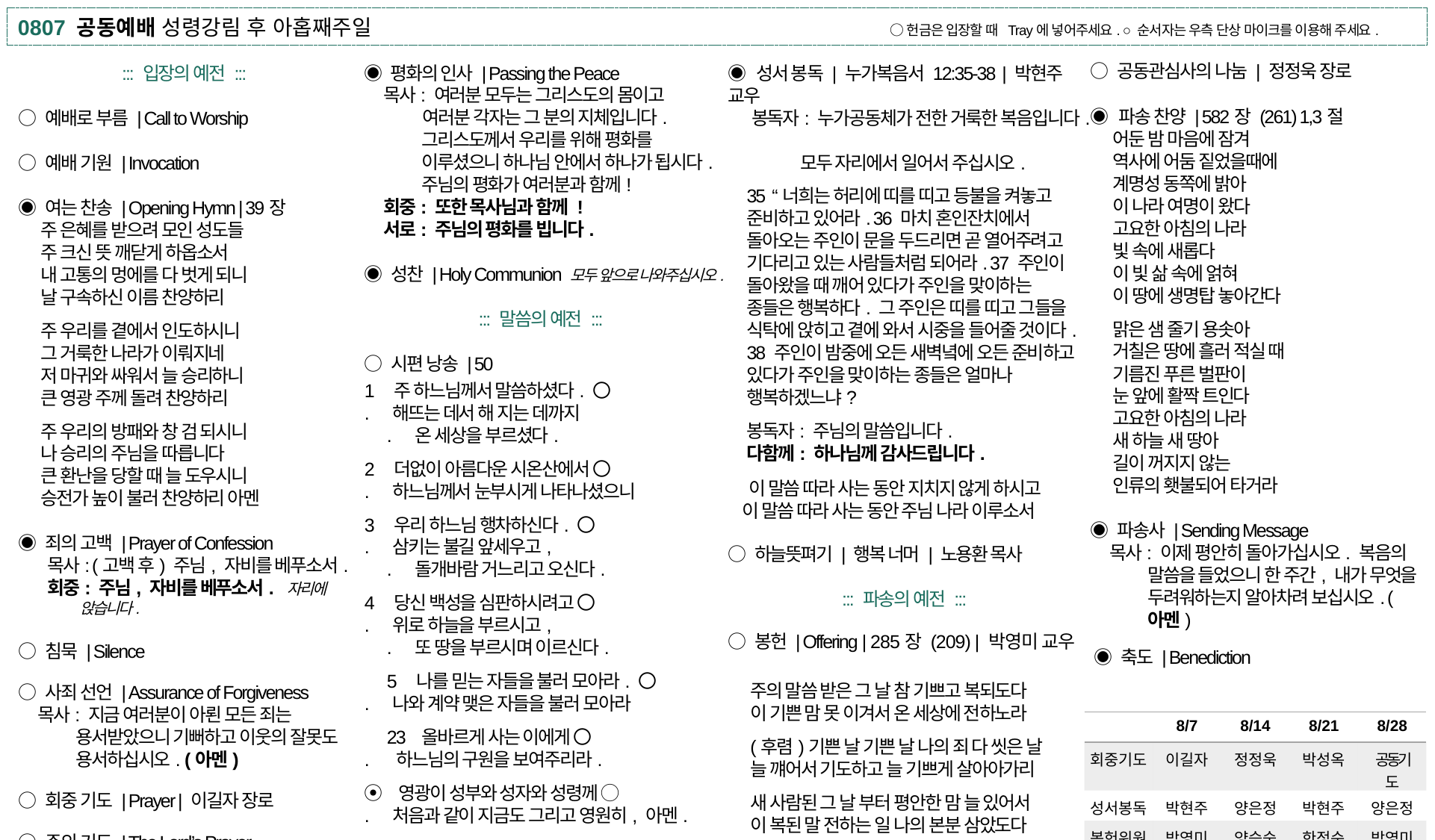

0807 공동예배 성령강림 후 아홉째주일                                                                                                                       ○ 헌금은 입장할 때  Tray에 넣어주세요. ○ 순서자는 우측 단상 마이크를 이용해 주세요.

○ 공동관심사의 나눔 | 정정욱 장로

◉ 파송 찬양 | 582장 (261) 1,3절
어둔 밤 마음에 잠겨
역사에 어둠 짙었을때에
계명성 동쪽에 밝아
이 나라 여명이 왔다
고요한 아침의 나라
빛 속에 새롭다
이 빛 삶 속에 얽혀
이 땅에 생명탑 놓아간다
맑은 샘 줄기 용솟아
거칠은 땅에 흘러 적실 때
기름진 푸른 벌판이
눈 앞에 활짝 트인다
고요한 아침의 나라
새 하늘 새 땅아
길이 꺼지지 않는
인류의 횃불되어 타거라

◉ 파송사 | Sending Message
목사: 이제 평안히 돌아가십시오. 복음의
말씀을 들었으니 한 주간, 내가 무엇을 두려워하는지 알아차려 보십시오. (아멘)

 ◉ 축도 | Benediction

◉ 평화의 인사 | Passing the Peace
목사: 여러분 모두는 그리스도의 몸이고
         여러분 각자는 그 분의 지체입니다. 그리스도께서 우리를 위해 평화를 이루셨으니 하나님 안에서 하나가 됩시다. 주님의 평화가 여러분과 함께!
회중: 또한 목사님과 함께 !
서로: 주님의 평화를 빕니다.

◉ 성찬 | Holy Communion 모두 앞으로 나와주십시오.

::: 말씀의 예전 :::

○ 시편 낭송 | 50
1    주 하느님께서 말씀하셨다. 〇
.     해뜨는 데서 해 지는 데까지
.     온 세상을 부르셨다.

2    더없이 아름다운 시온산에서 〇
.     하느님께서 눈부시게 나타나셨으니

3    우리 하느님 행차하신다. 〇
.     삼키는 불길 앞세우고,
.     돌개바람 거느리고 오신다.

4    당신 백성을 심판하시려고 〇
.     위로 하늘을 부르시고,
.     또 땅을 부르시며 이르신다.
5    나를 믿는 자들을 불러 모아라. 〇
.     나와 계약 맺은 자들을 불러 모아라
23   올바르게 사는 이에게 〇
.      하느님의 구원을 보여주리라.
⦿   영광이 성부와 성자와 성령께 ◯
.     처음과 같이 지금도 그리고 영원히, 아멘.

◉  성서 봉독 | 누가복음서 12:16-21  | 양은정 목사
      봉독자: 누가공동체가 전한 거룩한 복음입니다.
                  모두 자리에서 일어서 주십시오.

◉  평화의 인사 | Passing the Peace
 목사: 그리스도께서 우리를 위하여 평화를   이루셨으니 주님 안에서 하나가 됩시다. 주님의 평화가 항상 여러분과 함께
 회중: 또한 목사님과 함께 !
 서로: 주님의 평화를 빕니다.

◉  성서 봉독 | 누가복음서 12:35-38  | 박현주 교우
      봉독자: 누가공동체가 전한 거룩한 복음입니다.
                  모두 자리에서 일어서 주십시오.
35  “너희는 허리에 띠를 띠고 등불을 켜놓고 준비하고 있어라. 36 마치 혼인잔치에서 돌아오는 주인이 문을 두드리면 곧 열어주려고 기다리고 있는 사람들처럼 되어라. 37 주인이 돌아왔을 때 깨어 있다가 주인을 맞이하는 종들은 행복하다. 그 주인은 띠를 띠고 그들을 식탁에 앉히고 곁에 와서 시중을 들어줄 것이다. 38 주인이 밤중에 오든 새벽녘에 오든 준비하고 있다가 주인을 맞이하는 종들은 얼마나 행복하겠느냐?

봉독자: 주님의 말씀입니다.
다함께: 하나님께 감사드립니다.

    이 말씀 따라 사는 동안 지치지 않게 하시고
    이 말씀 따라 사는 동안 주님 나라 이루소서

○ 하늘뜻펴기 | 행복 너머 | 노용환 목사

::: 파송의 예전 :::

○ 봉헌 | Offering | 285장 (209) | 박영미 교우
주의 말씀 받은 그 날 참 기쁘고 복되도다
이 기쁜 맘 못 이겨서 온 세상에 전하노라

(후렴)기쁜 날 기쁜 날 나의 죄 다 씻은 날
늘 꺠어서 기도하고 늘 기쁘게 살아아가리

새 사람된 그 날 부터 평안한 맘 늘 있어서
이 복된 말 전하는 일 나의 본분 삼았도다

우리가 가진 모든 것은 우리의 호흡까지도 모두 하나님의 것입니다. 우리에게 허락하신 날들 동안 하나님 뜻에 따라 사용하게 하옵소서.
::: 입장의 예전 :::

○ 예배로 부름 | Call to Worship
○ 예배 기원 | Invocation
◉ 여는 찬송 | Opening Hymn | 39장
주 은혜를 받으려 모인 성도들
주 크신 뜻 깨닫게 하옵소서
내 고통의 멍에를 다 벗게 되니
날 구속하신 이름 찬양하리

주 우리를 곁에서 인도하시니
그 거룩한 나라가 이뤄지네
저 마귀와 싸워서 늘 승리하니
큰 영광 주께 돌려 찬양하리

주 우리의 방패와 창 검 되시니
나 승리의 주님을 따릅니다
큰 환난을 당할 때 늘 도우시니
승전가 높이 불러 찬양하리 아멘

◉ 죄의 고백 | Prayer of Confession
 목사: (고백 후) 주님, 자비를 베푸소서.
 회중: 주님, 자비를 베푸소서.  자리에 앉습니다.

○ 침묵 | Silence

○ 사죄 선언 | Assurance of Forgiveness
목사: 지금 여러분이 아뢴 모든 죄는 용서받았으니 기뻐하고 이웃의 잘못도 용서하십시오. (아멘)

○ 회중 기도 | Prayer | 이길자 장로

○ 주의 기도 | The Lord’s Prayer

|  | 8/7 | 8/14 | 8/21 | 8/28 |
| --- | --- | --- | --- | --- |
| 회중기도 | 이길자 | 정정욱 | 박성옥 | 공동기도 |
| 성서봉독 | 박현주 | 양은정 | 박현주 | 양은정 |
| 봉헌위원 | 박영미 | 양승숙 | 한정순 | 박영미 |